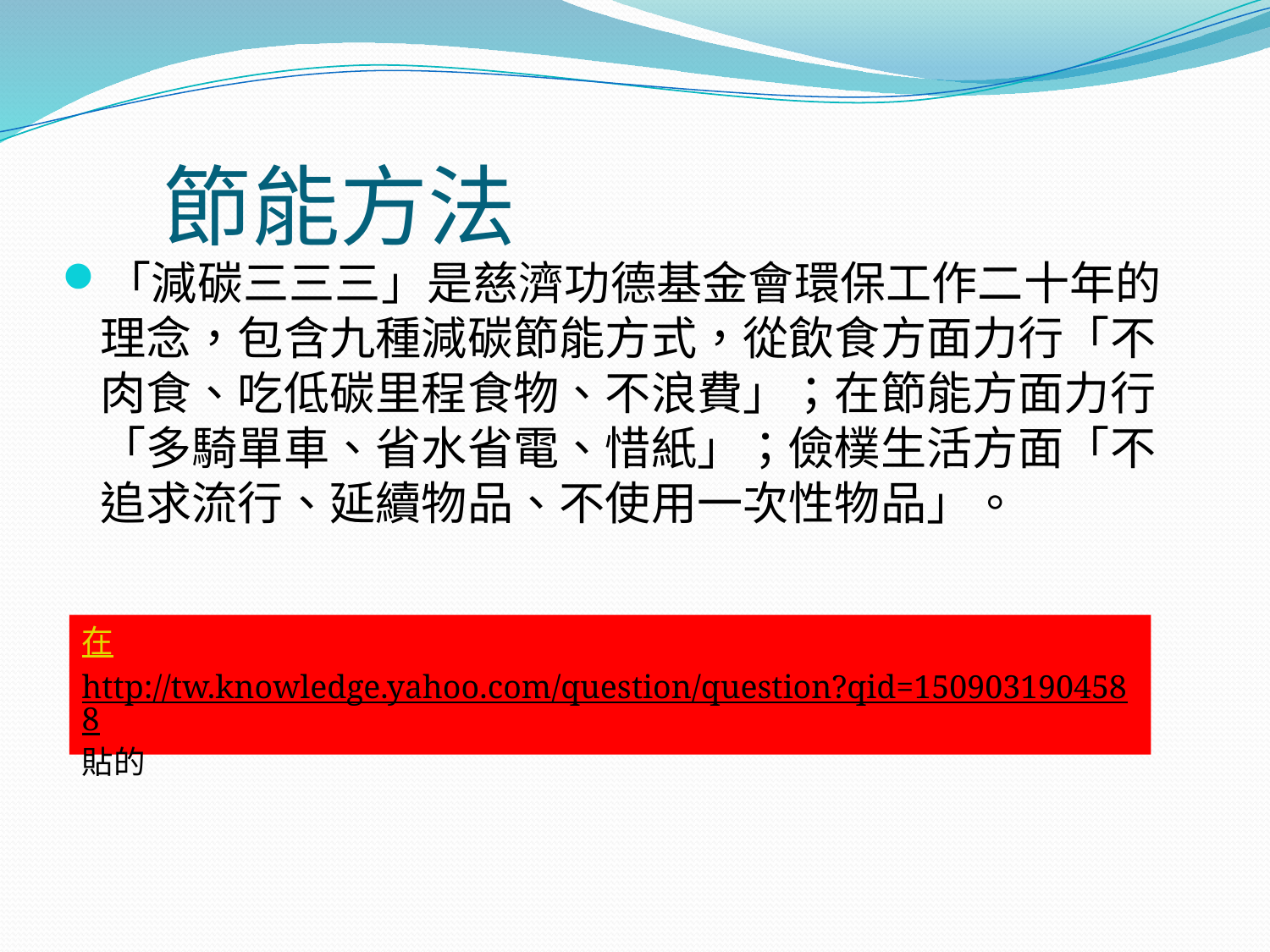

# 節能方法
「減碳三三三」是慈濟功德基金會環保工作二十年的理念，包含九種減碳節能方式，從飲食方面力行「不肉食、吃低碳里程食物、不浪費」；在節能方面力行「多騎單車、省水省電、惜紙」；儉樸生活方面「不追求流行、延續物品、不使用一次性物品」。
在http://tw.knowledge.yahoo.com/question/question?qid=1509031904588貼的